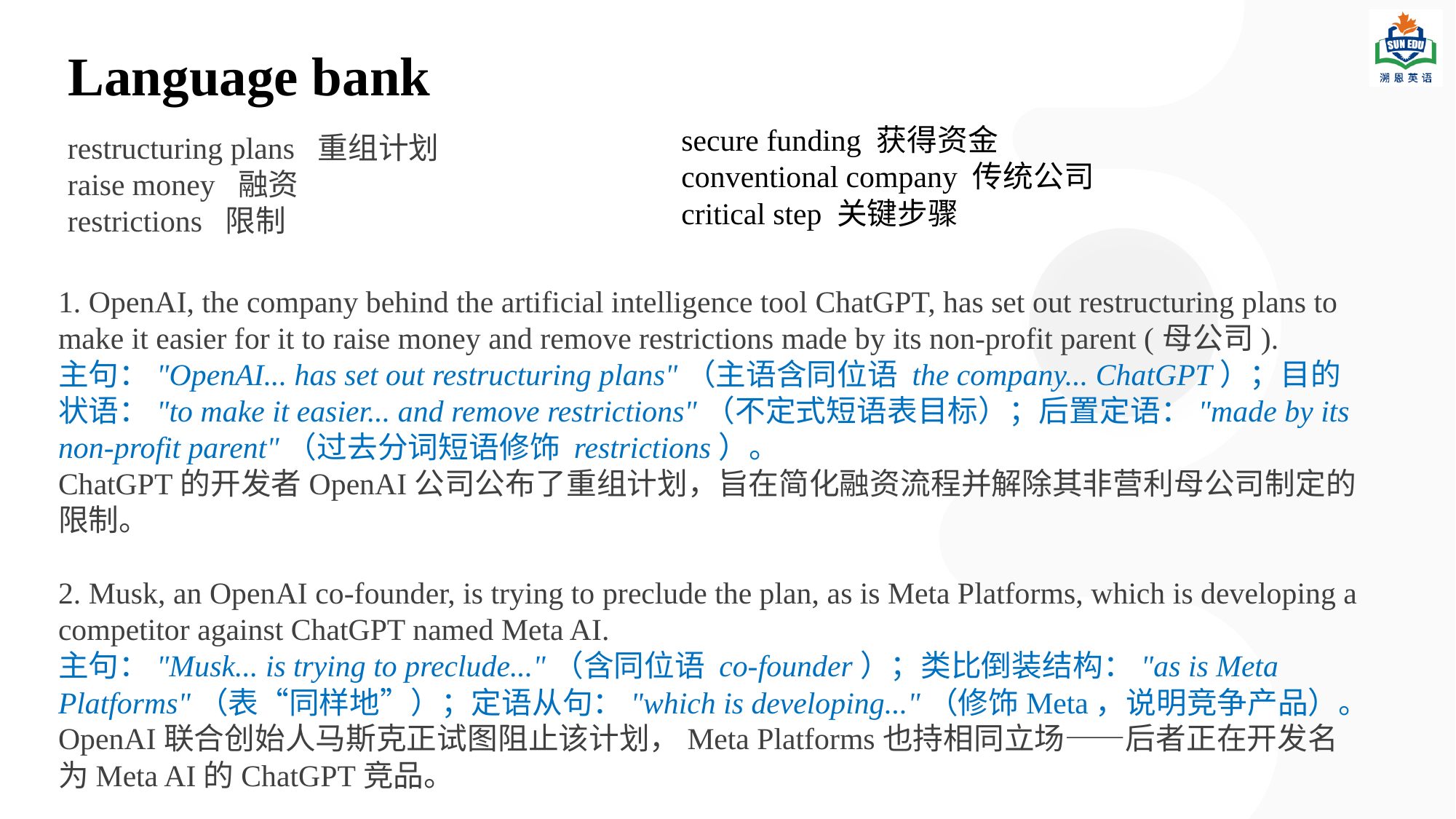

# Language bank
secure funding 获得资金
conventional company 传统公司
critical step 关键步骤

restructuring plans  重组计划
raise money  融资
restrictions  限制
1. OpenAI, the company behind the artificial intelligence tool ChatGPT, has set out restructuring plans to make it easier for it to raise money and remove restrictions made by its non-profit parent (母公司).
主句："OpenAI... has set out restructuring plans"（主语含同位语 the company... ChatGPT）；目的状语："to make it easier... and remove restrictions"（不定式短语表目标）；后置定语："made by its non-profit parent"（过去分词短语修饰 restrictions）。
ChatGPT的开发者OpenAI公司公布了重组计划，旨在简化融资流程并解除其非营利母公司制定的限制。

2. Musk, an OpenAI co-founder, is trying to preclude the plan, as is Meta Platforms, which is developing a competitor against ChatGPT named Meta AI.
主句："Musk... is trying to preclude..."（含同位语 co-founder）；类比倒装结构："as is Meta Platforms"（表“同样地”）；定语从句："which is developing..."（修饰Meta，说明竞争产品）。
OpenAI联合创始人马斯克正试图阻止该计划，Meta Platforms也持相同立场——后者正在开发名为Meta AI的ChatGPT竞品。